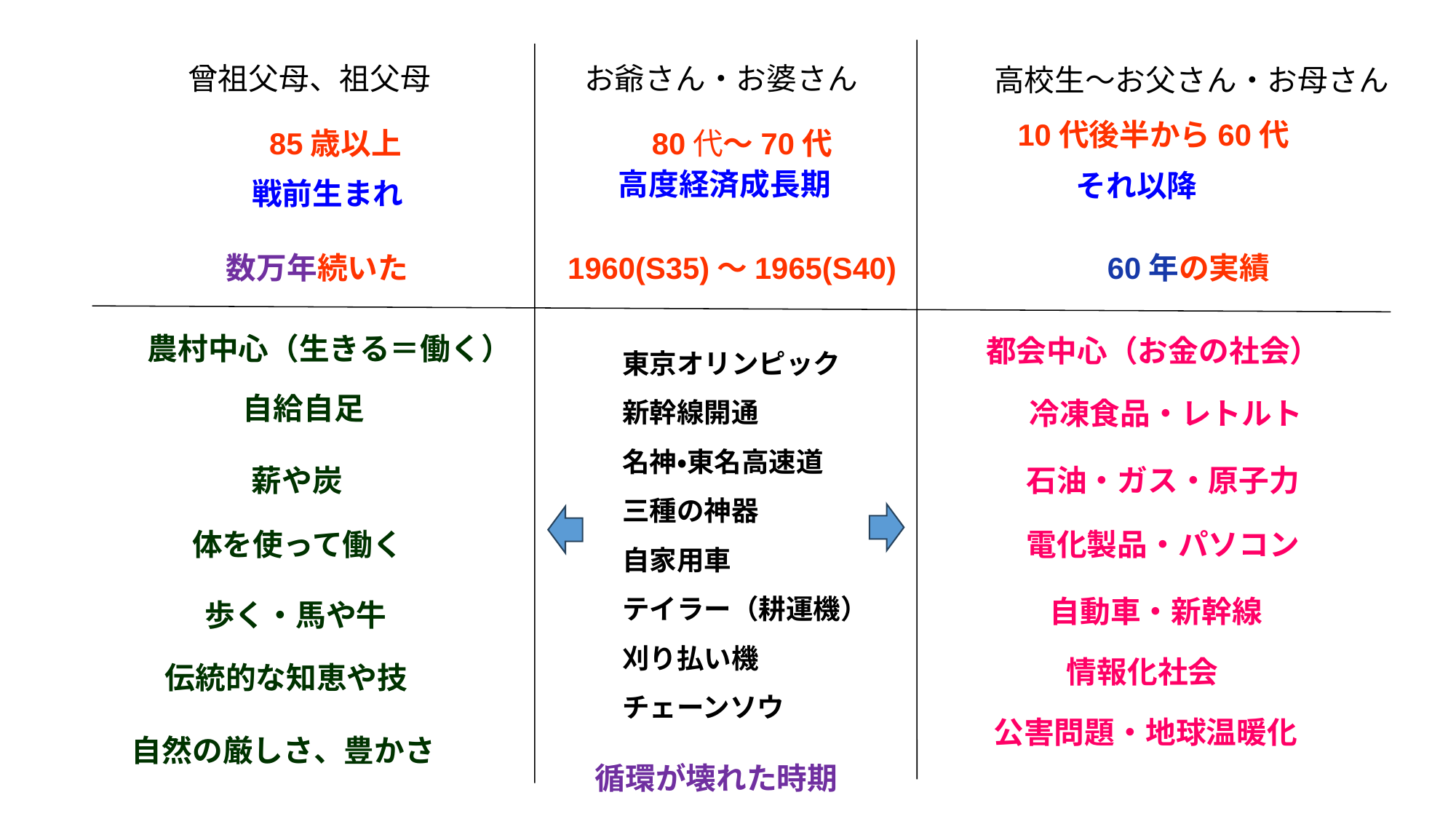

曾祖父母、祖父母
　　85歳以上

 お爺さん・お婆さん
　　80代～70代
 高校生～お父さん・お母さん
　10代後半から60代

高度経済成長期

　 それ以降

戦前生まれ

　 数万年続いた　　　　　1960(S35)～1965(S40)　　　  　　　60年の実績

農村中心（生きる＝働く）
　東京オリンピック
　新幹線開通
　名神・東名高速道
　三種の神器
　自家用車
　テイラー（耕運機）
　刈り払い機
　チェーンソウ
循環が壊れた時期
都会中心（お金の社会）
自給自足
冷凍食品・レトルト
石油・ガス・原子力
薪や炭

体を使って働く
電化製品・パソコン
自動車・新幹線
歩く・馬や牛
情報化社会
伝統的な知恵や技
公害問題・地球温暖化
自然の厳しさ、豊かさ